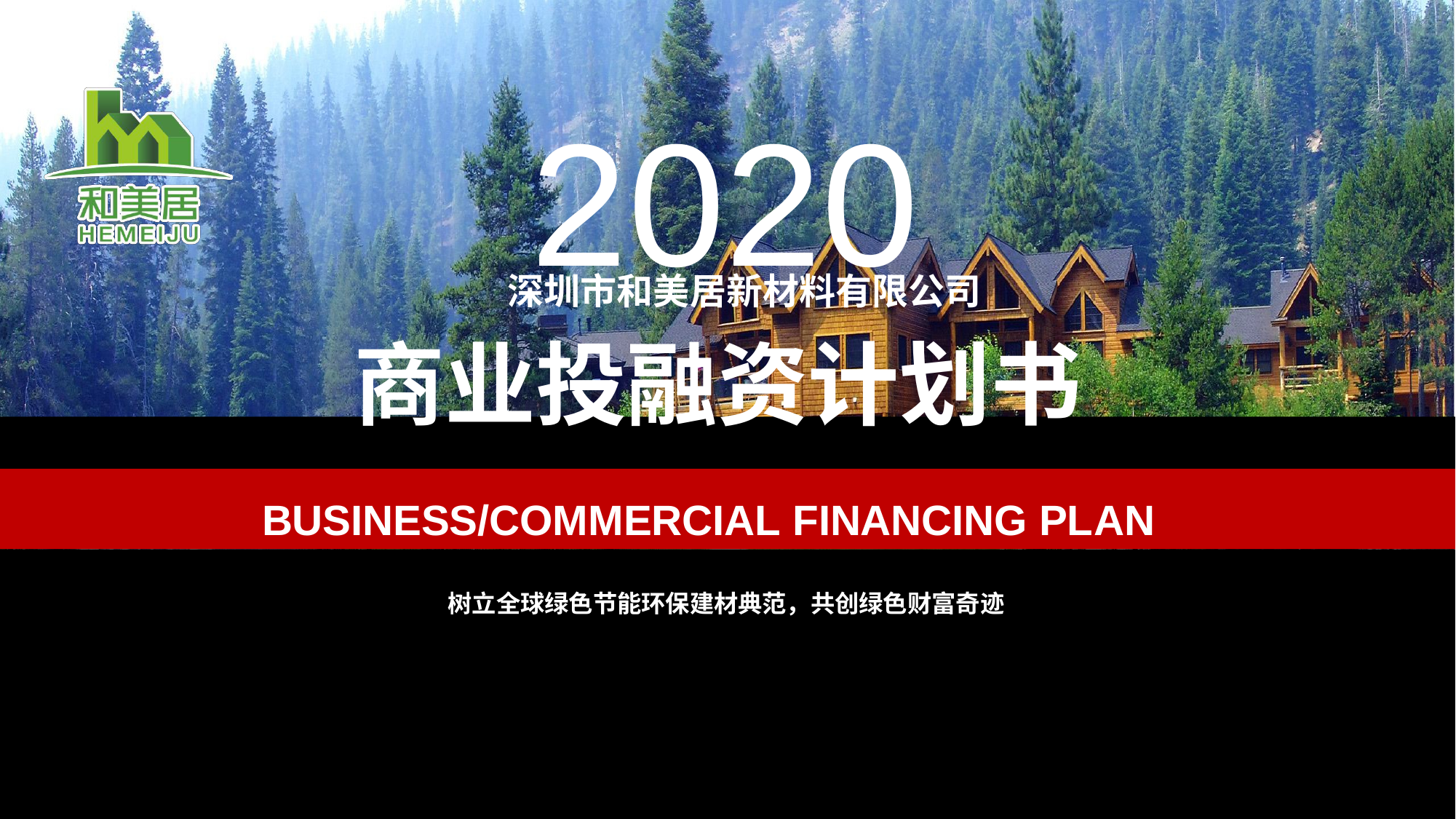

# 2020
深圳市和美居新材料有限公司
商业投融资计划书

BUSINESS/COMMERCIAL FINANCING PLAN

树立全球绿色节能环保建材典范，共创绿色财富奇迹